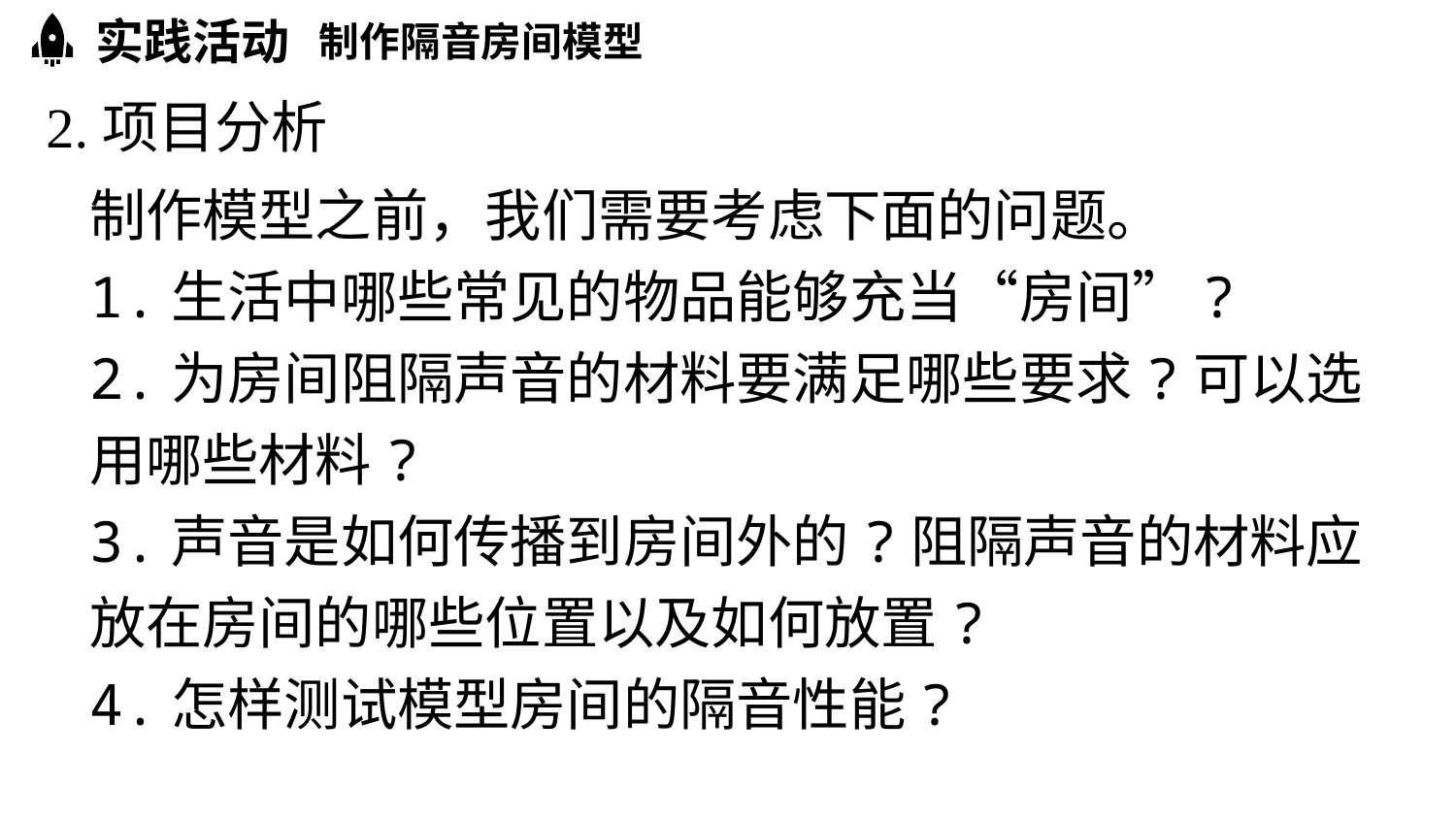

实践活动

制作隔音房间模型
2.项目分析
制作模型之前，我们需要考虑下面的问题。
1.生活中哪些常见的物品能够充当“房间”?
2.为房间阻隔声音的材料要满足哪些要求?可以选用哪些材料?
3.声音是如何传播到房间外的?阻隔声音的材料应放在房间的哪些位置以及如何放置?
4.怎样测试模型房间的隔音性能?